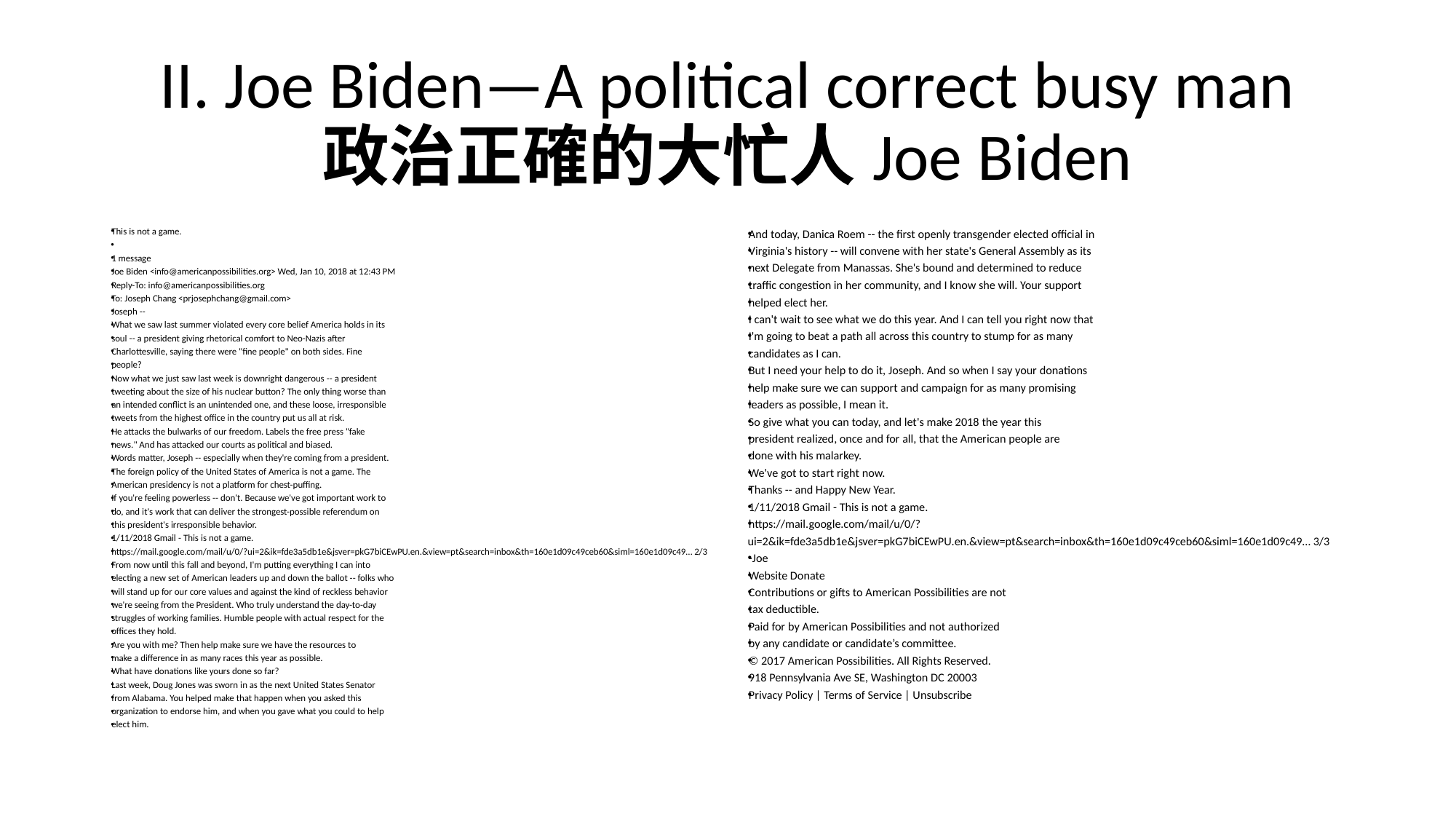

# II. Joe Biden—A political correct busy man 政治正確的大忙人Joe Biden
This is not a game.

1 message
Joe Biden <info@americanpossibilities.org> Wed, Jan 10, 2018 at 12:43 PM
Reply-To: info@americanpossibilities.org
To: Joseph Chang <prjosephchang@gmail.com>
Joseph --
What we saw last summer violated every core belief America holds in its
soul -- a president giving rhetorical comfort to Neo-Nazis after
Charlottesville, saying there were "fine people" on both sides. Fine
people?
Now what we just saw last week is downright dangerous -- a president
tweeting about the size of his nuclear button? The only thing worse than
an intended conflict is an unintended one, and these loose, irresponsible
tweets from the highest office in the country put us all at risk.
He attacks the bulwarks of our freedom. Labels the free press "fake
news." And has attacked our courts as political and biased.
Words matter, Joseph -- especially when they're coming from a president.
The foreign policy of the United States of America is not a game. The
American presidency is not a platform for chest-puffing.
If you're feeling powerless -- don't. Because we've got important work to
do, and it's work that can deliver the strongest-possible referendum on
this president's irresponsible behavior.
1/11/2018 Gmail - This is not a game.
https://mail.google.com/mail/u/0/?ui=2&ik=fde3a5db1e&jsver=pkG7biCEwPU.en.&view=pt&search=inbox&th=160e1d09c49ceb60&siml=160e1d09c49… 2/3
From now until this fall and beyond, I'm putting everything I can into
electing a new set of American leaders up and down the ballot -- folks who
will stand up for our core values and against the kind of reckless behavior
we're seeing from the President. Who truly understand the day-to-day
struggles of working families. Humble people with actual respect for the
offices they hold.
Are you with me? Then help make sure we have the resources to
make a difference in as many races this year as possible.
What have donations like yours done so far?
Last week, Doug Jones was sworn in as the next United States Senator
from Alabama. You helped make that happen when you asked this
organization to endorse him, and when you gave what you could to help
elect him.
And today, Danica Roem -- the first openly transgender elected official in
Virginia's history -- will convene with her state's General Assembly as its
next Delegate from Manassas. She's bound and determined to reduce
traffic congestion in her community, and I know she will. Your support
helped elect her.
I can't wait to see what we do this year. And I can tell you right now that
I'm going to beat a path all across this country to stump for as many
candidates as I can.
But I need your help to do it, Joseph. And so when I say your donations
help make sure we can support and campaign for as many promising
leaders as possible, I mean it.
So give what you can today, and let's make 2018 the year this
president realized, once and for all, that the American people are
done with his malarkey.
We've got to start right now.
Thanks -- and Happy New Year.
1/11/2018 Gmail - This is not a game.
https://mail.google.com/mail/u/0/?ui=2&ik=fde3a5db1e&jsver=pkG7biCEwPU.en.&view=pt&search=inbox&th=160e1d09c49ceb60&siml=160e1d09c49… 3/3
-Joe
Website Donate
Contributions or gifts to American Possibilities are not
tax deductible.
Paid for by American Possibilities and not authorized
by any candidate or candidate’s committee.
© 2017 American Possibilities. All Rights Reserved.
918 Pennsylvania Ave SE, Washington DC 20003
Privacy Policy | Terms of Service | Unsubscribe